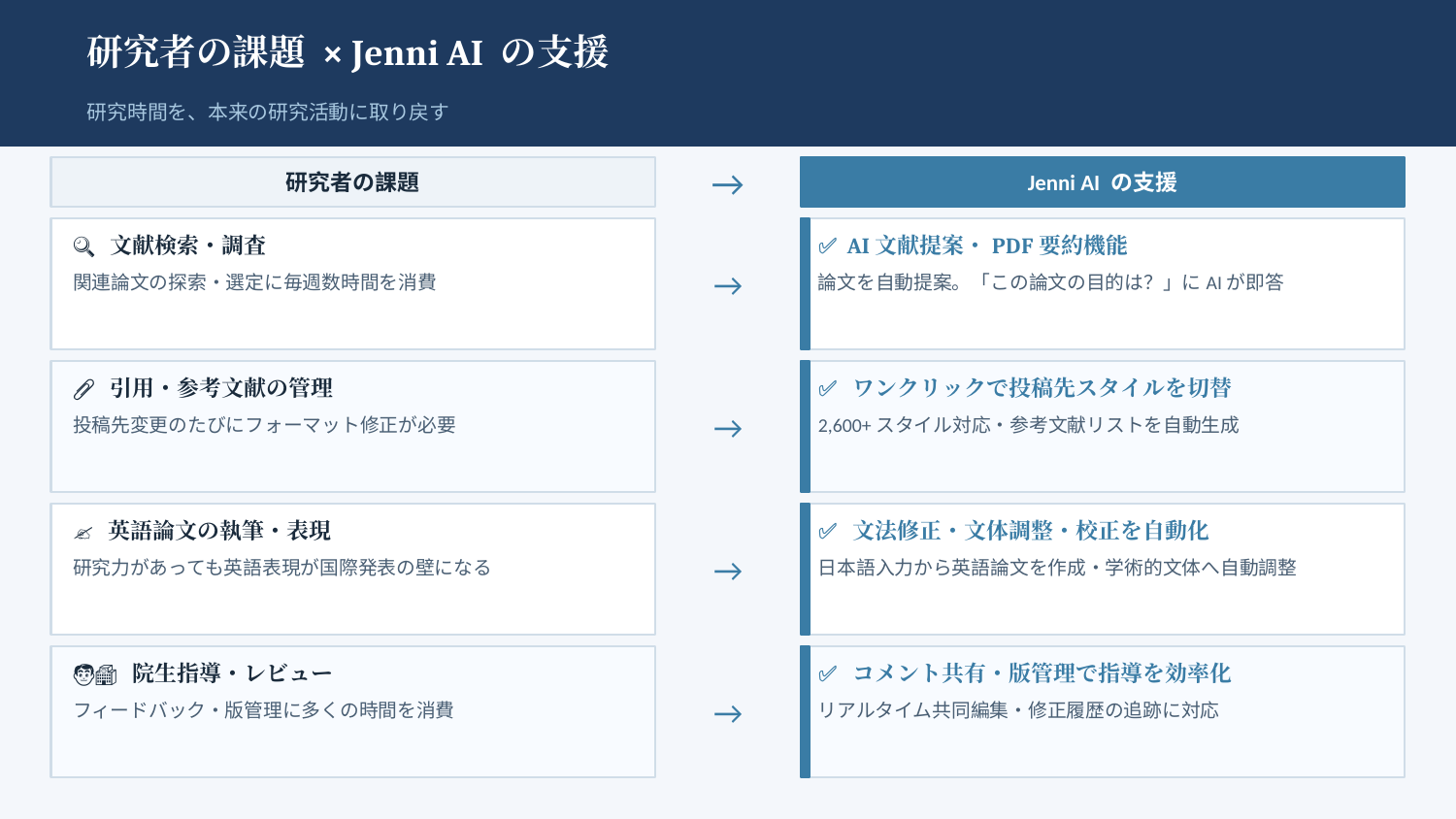

研究者の課題 × Jenni AI の支援
研究時間を、本来の研究活動に取り戻す

研究者の課題
→

Jenni AI の支援

→

🔍  文献検索・調査
✅  AI文献提案・PDF要約機能
関連論文の探索・選定に毎週数時間を消費
論文を自動提案。「この論文の目的は？」にAIが即答

→

📎  引用・参考文献の管理
✅  ワンクリックで投稿先スタイルを切替
投稿先変更のたびにフォーマット修正が必要
2,600+スタイル対応・参考文献リストを自動生成

→

✍️  英語論文の執筆・表現
✅  文法修正・文体調整・校正を自動化
研究力があっても英語表現が国際発表の壁になる
日本語入力から英語論文を作成・学術的文体へ自動調整

→

👨‍🏫  院生指導・レビュー
✅  コメント共有・版管理で指導を効率化
フィードバック・版管理に多くの時間を消費
リアルタイム共同編集・修正履歴の追跡に対応